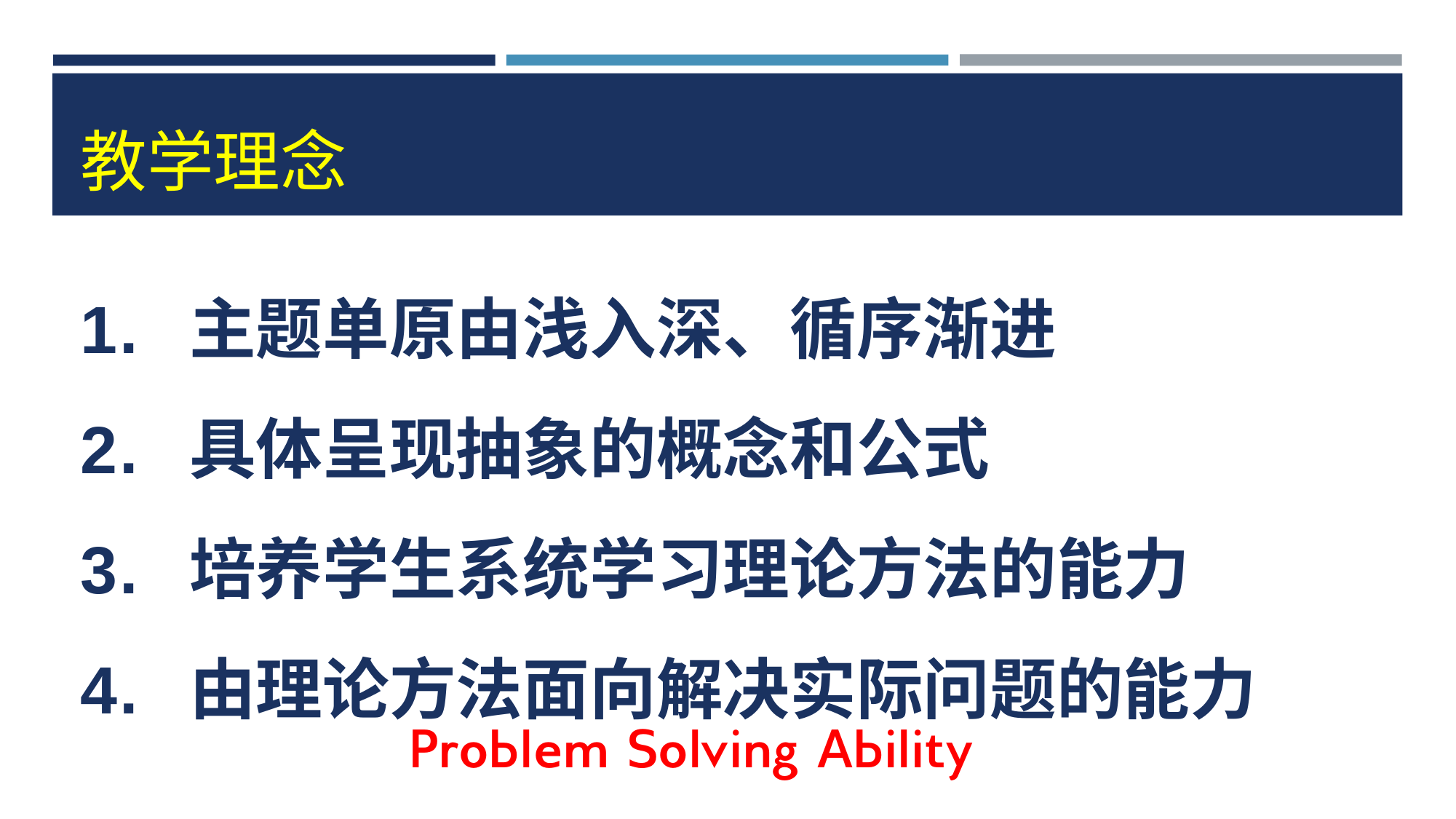

# 教学理念
主题单原由浅入深、循序渐进
具体呈现抽象的概念和公式
培养学生系统学习理论方法的能力
由理论方法面向解决实际问题的能力

Problem Solving Ability